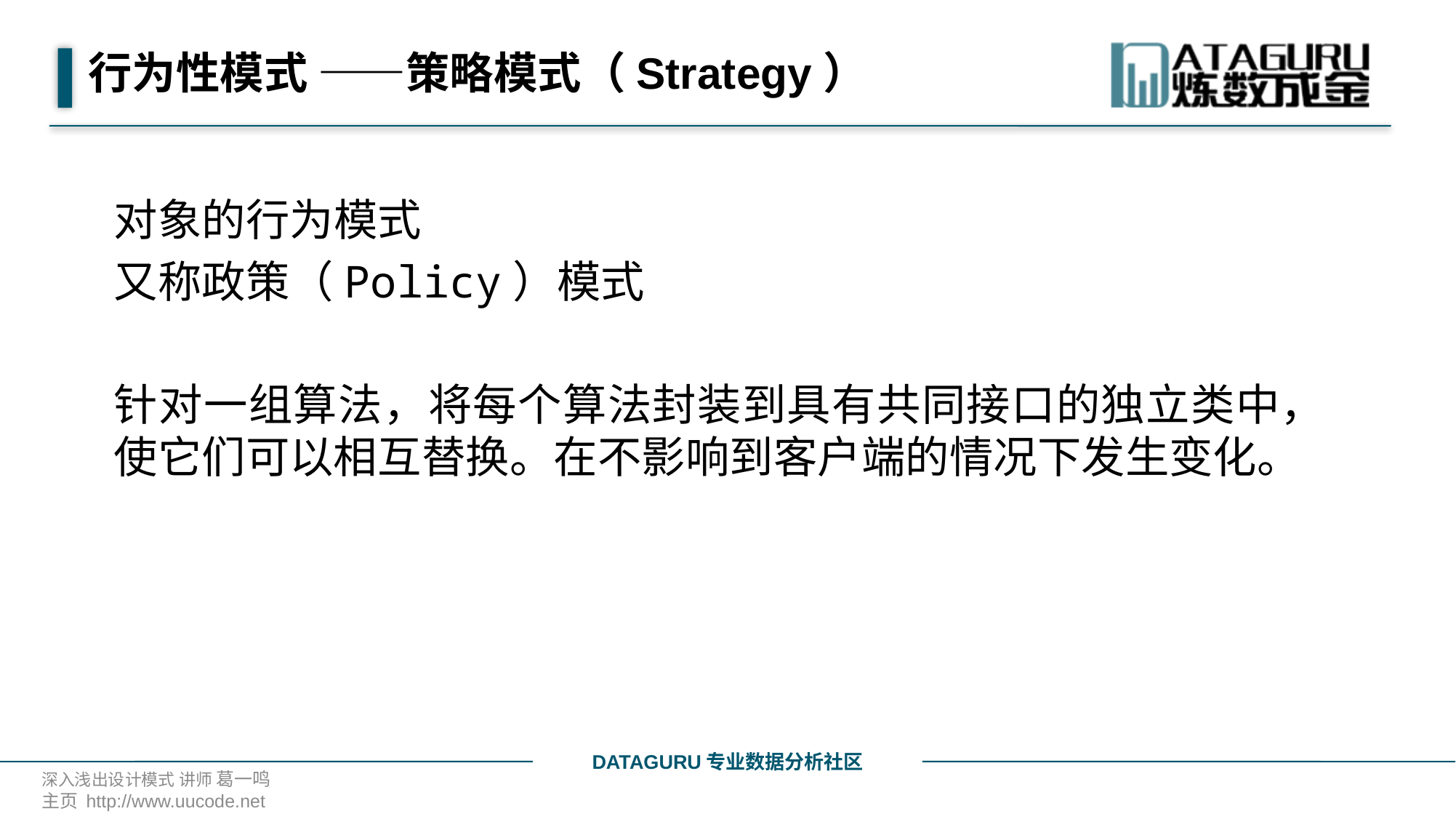

# 行为性模式 ——策略模式（Strategy）
对象的行为模式
又称政策（Policy）模式

针对一组算法，将每个算法封装到具有共同接口的独立类中，使它们可以相互替换。在不影响到客户端的情况下发生变化。